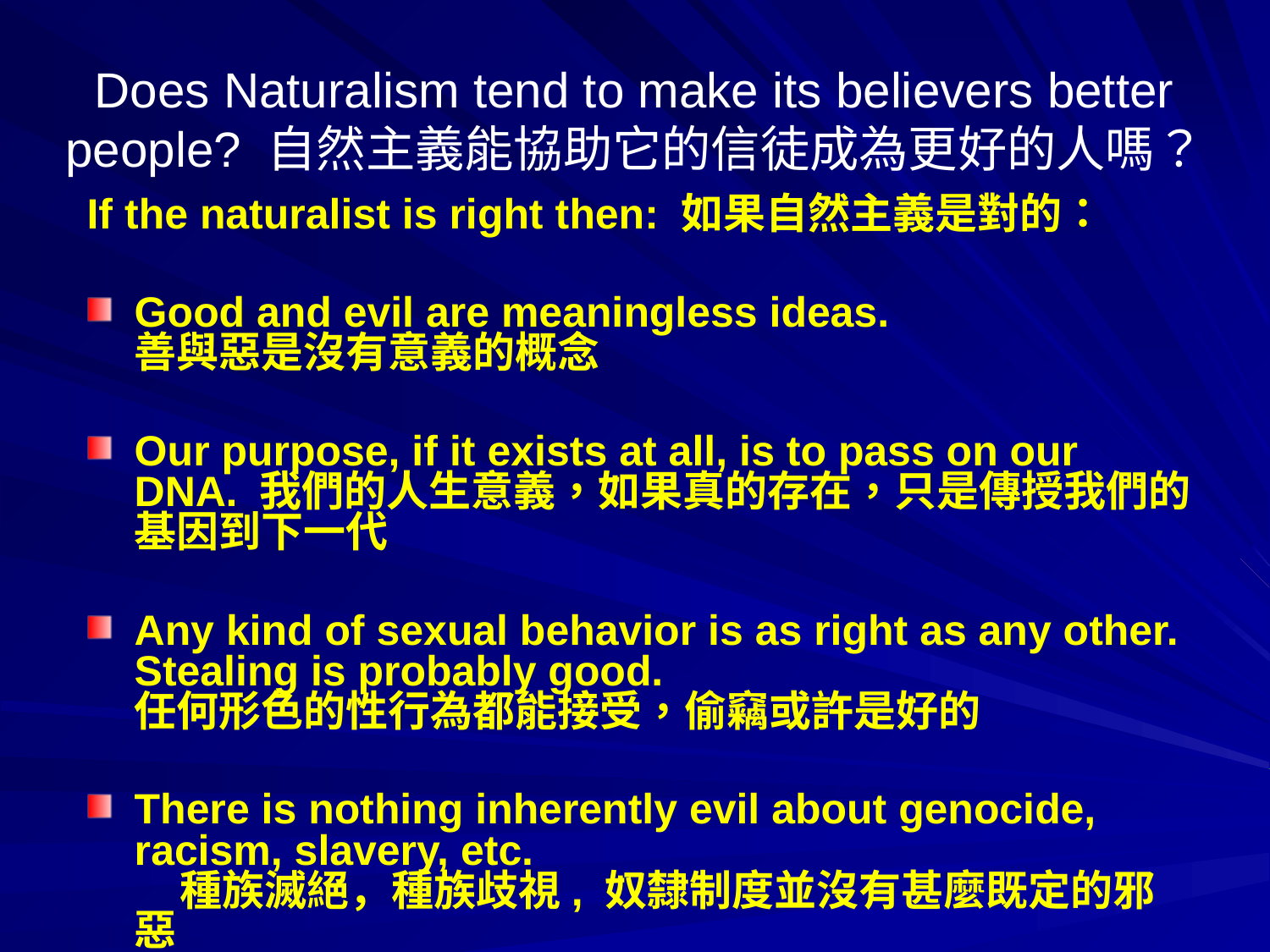

# Does Naturalism tend to make its believers better people? 自然主義能協助它的信徒成為更好的人嗎？
If the naturalist is right then: 如果自然主義是對的：

Good and evil are meaningless ideas.                       善與惡是沒有意義的概念

Our purpose, if it exists at all, is to pass on our DNA. 我們的人生意義，如果真的存在，只是傳授我們的基因到下一代

Any kind of sexual behavior is as right as any other.  Stealing is probably good.                                          任何形色的性行為都能接受，偷竊或許是好的

There is nothing inherently evil about genocide, racism, slavery, etc.                                                           種族滅絕，種族歧視, 奴隸制度並沒有甚麼既定的邪惡